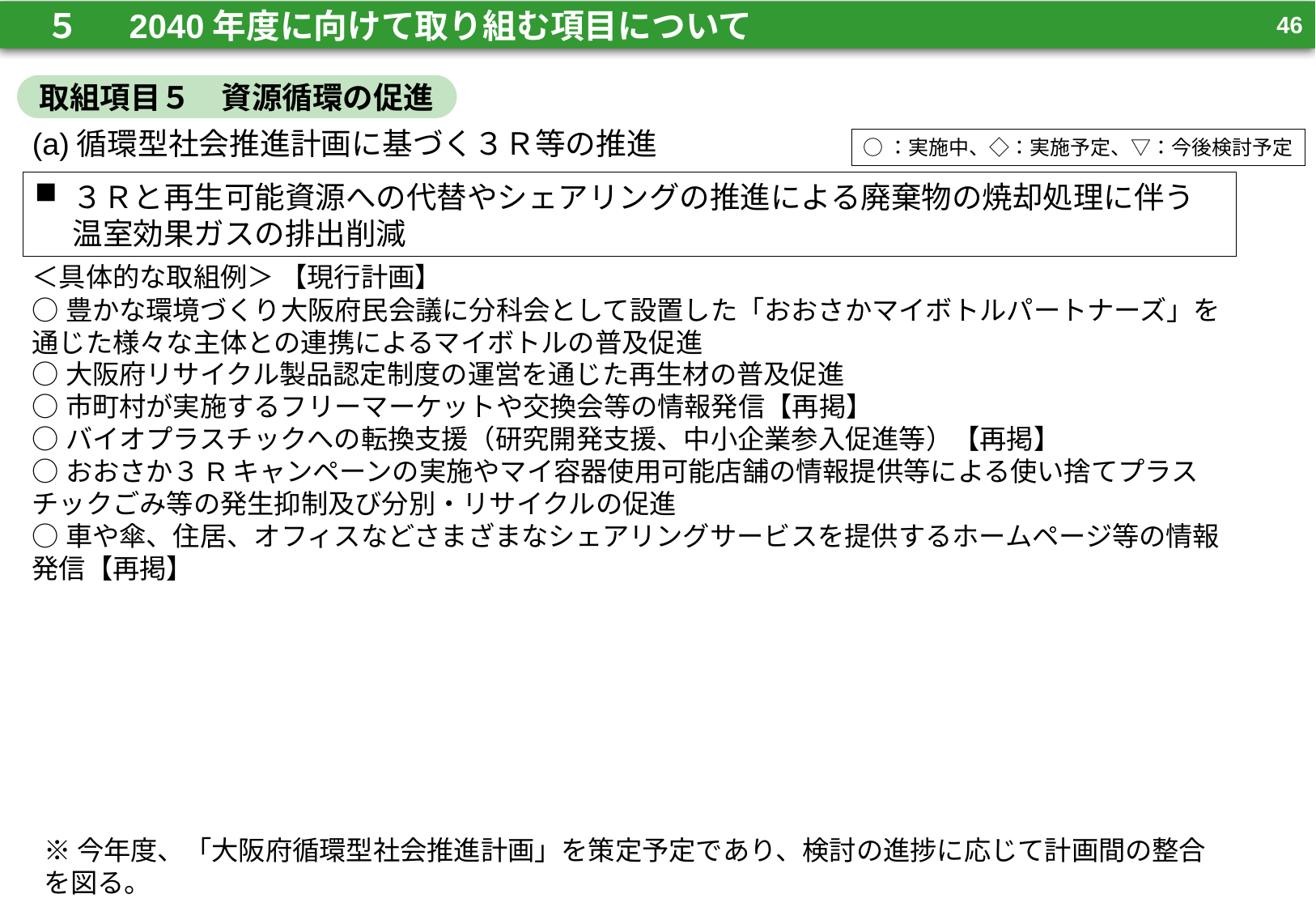

46
　５　 2040年度に向けて取り組む項目について
46
取組項目５　資源循環の促進
(a)循環型社会推進計画に基づく３Ｒ等の推進
○：実施中、◇：実施予定、▽：今後検討予定
３Ｒと再生可能資源への代替やシェアリングの推進による廃棄物の焼却処理に伴う温室効果ガスの排出削減
＜具体的な取組例＞ 【現行計画】
○豊かな環境づくり大阪府民会議に分科会として設置した「おおさかマイボトルパートナーズ」を通じた様々な主体との連携によるマイボトルの普及促進
○大阪府リサイクル製品認定制度の運営を通じた再生材の普及促進
○市町村が実施するフリーマーケットや交換会等の情報発信【再掲】
○バイオプラスチックへの転換支援（研究開発支援、中小企業参入促進等）【再掲】
○おおさか３Rキャンペーンの実施やマイ容器使用可能店舗の情報提供等による使い捨てプラスチックごみ等の発生抑制及び分別・リサイクルの促進
○車や傘、住居、オフィスなどさまざまなシェアリングサービスを提供するホームページ等の情報発信【再掲】
※今年度、「大阪府循環型社会推進計画」を策定予定であり、検討の進捗に応じて計画間の整合を図る。